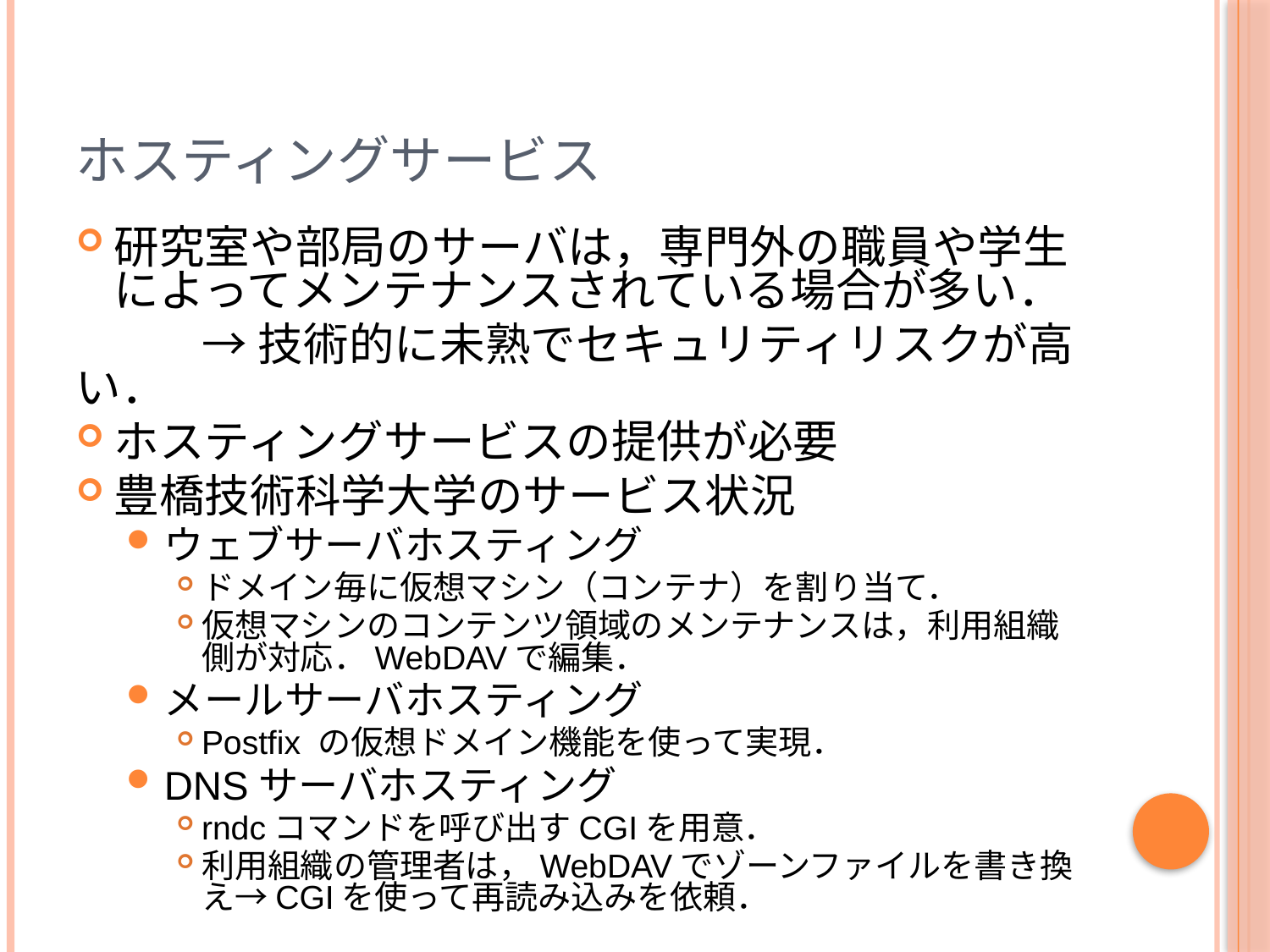

# ホスティングサービス
研究室や部局のサーバは，専門外の職員や学生によってメンテナンスされている場合が多い．
	→技術的に未熟でセキュリティリスクが高い．
ホスティングサービスの提供が必要
豊橋技術科学大学のサービス状況
ウェブサーバホスティング
ドメイン毎に仮想マシン（コンテナ）を割り当て．
仮想マシンのコンテンツ領域のメンテナンスは，利用組織側が対応．WebDAVで編集．
メールサーバホスティング
Postfix の仮想ドメイン機能を使って実現．
DNSサーバホスティング
rndcコマンドを呼び出すCGIを用意．
利用組織の管理者は，WebDAVでゾーンファイルを書き換え→CGIを使って再読み込みを依頼．